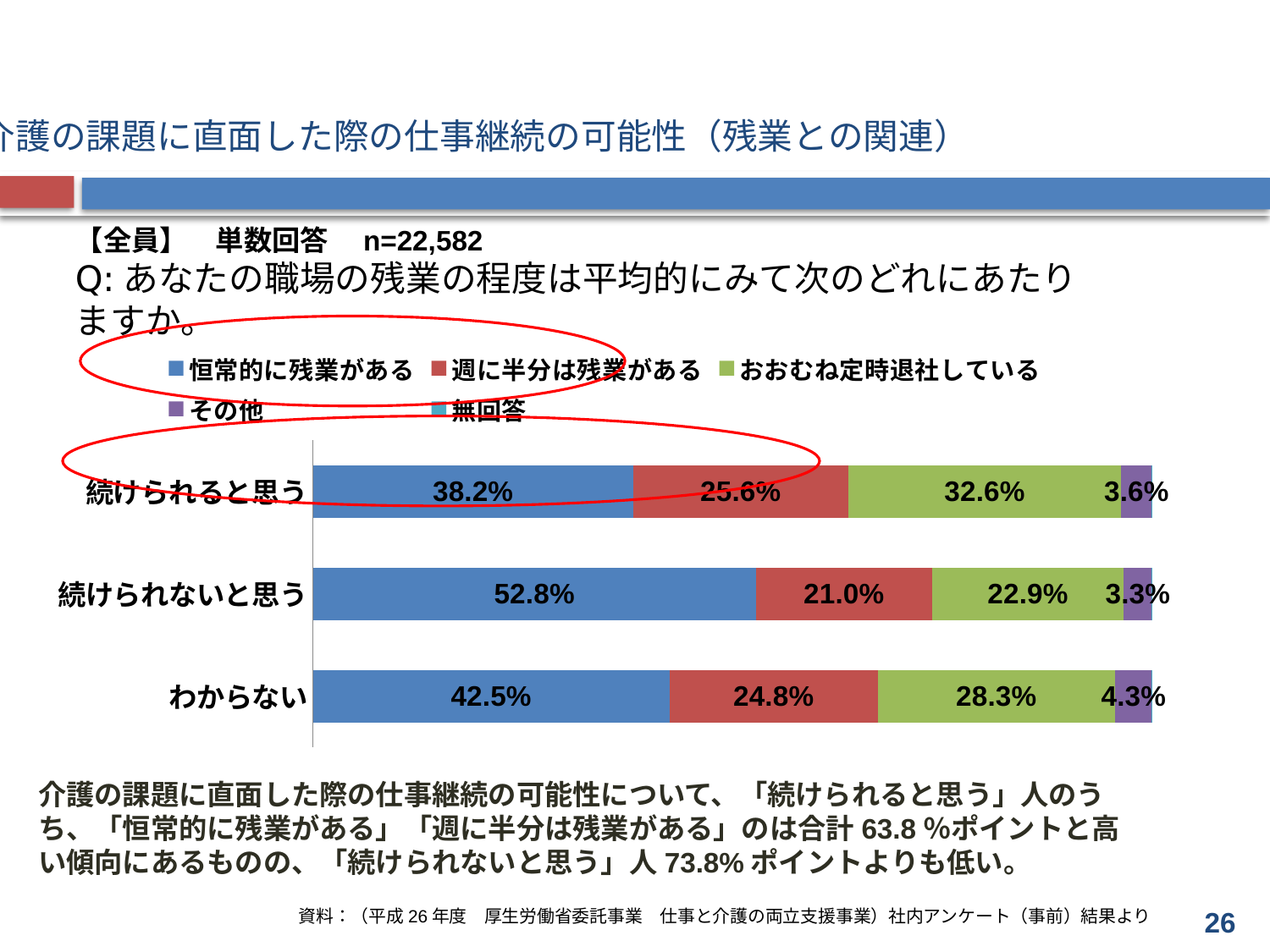

# 介護の課題に直面した際の仕事継続の可能性（残業との関連）
【全員】　単数回答　n=22,582
Q:あなたの職場の残業の程度は平均的にみて次のどれにあたりますか。

### Chart

| Category | 恒常的に残業がある | 週に半分は残業がある | おおむね定時退社している | その他 | 無回答 |
|---|---|---|---|---|---|
| わからない | 0.4249438832772179 | 0.24789562289562325 | 0.28310886644219985 | 0.04349046015712703 | 0.0005611672278338949 |
| 続けられないと思う | 0.5280444669024766 | 0.20953343439447594 | 0.2285666161360959 | 0.033350176856998474 | 0.0005053057099545234 |
| 続けられると思う | 0.38166711337443165 | 0.25596354864647525 | 0.32564995979630135 | 0.03618332886625578 | 0.0005360493165371231 |
介護の課題に直面した際の仕事継続の可能性について、「続けられると思う」人のうち、「恒常的に残業がある」「週に半分は残業がある」のは合計63.8％ポイントと高い傾向にあるものの、「続けられないと思う」人73.8%ポイントよりも低い。
資料：（平成26年度　厚生労働省委託事業　仕事と介護の両立支援事業）社内アンケート（事前）結果より
26